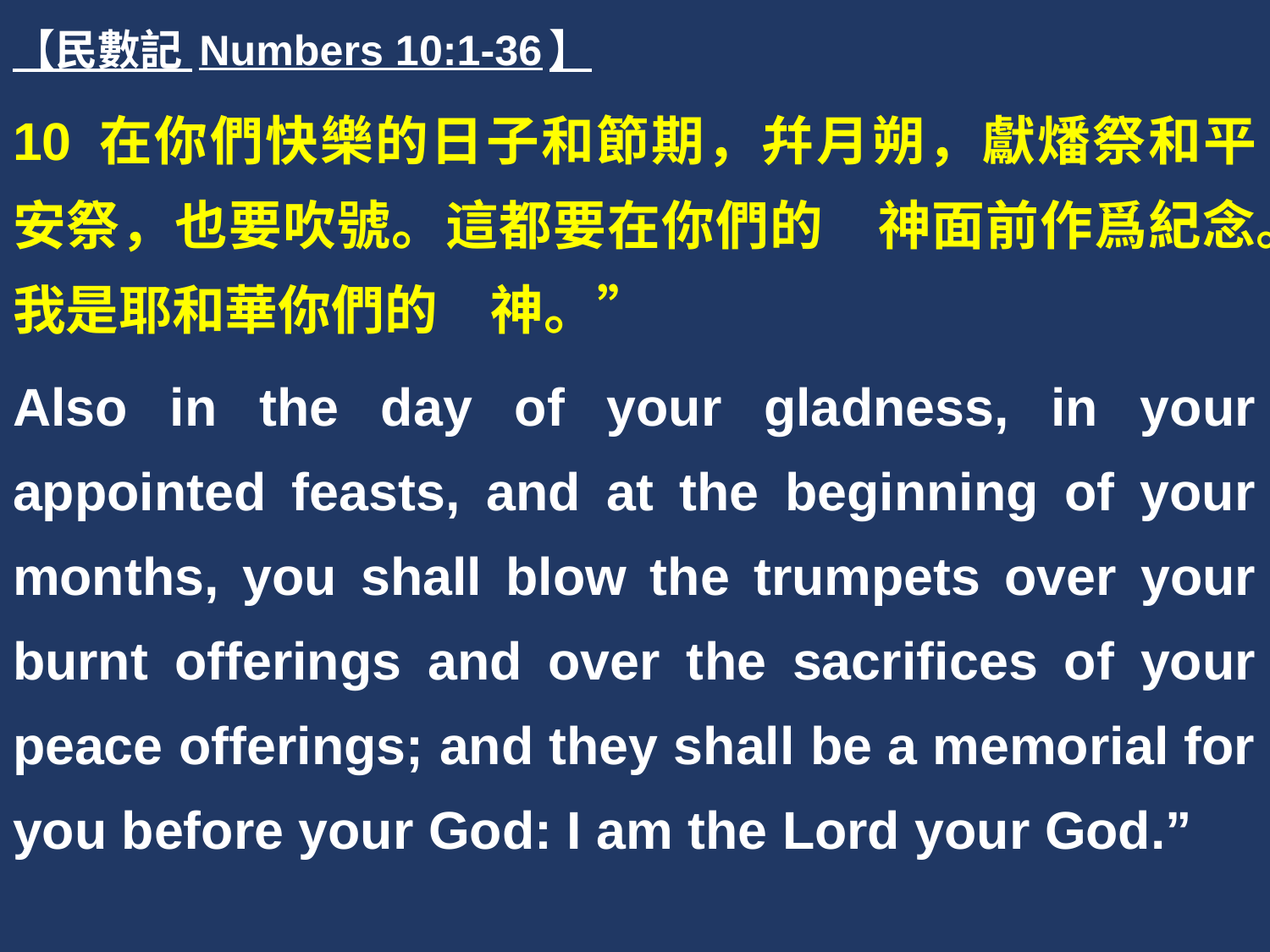

【民數記 Numbers 10:1-36】
10 在你們快樂的日子和節期，幷月朔，獻燔祭和平安祭，也要吹號。這都要在你們的　神面前作爲紀念。我是耶和華你們的　神。”
Also in the day of your gladness, in your appointed feasts, and at the beginning of your months, you shall blow the trumpets over your burnt offerings and over the sacrifices of your peace offerings; and they shall be a memorial for you before your God: I am the Lord your God.”